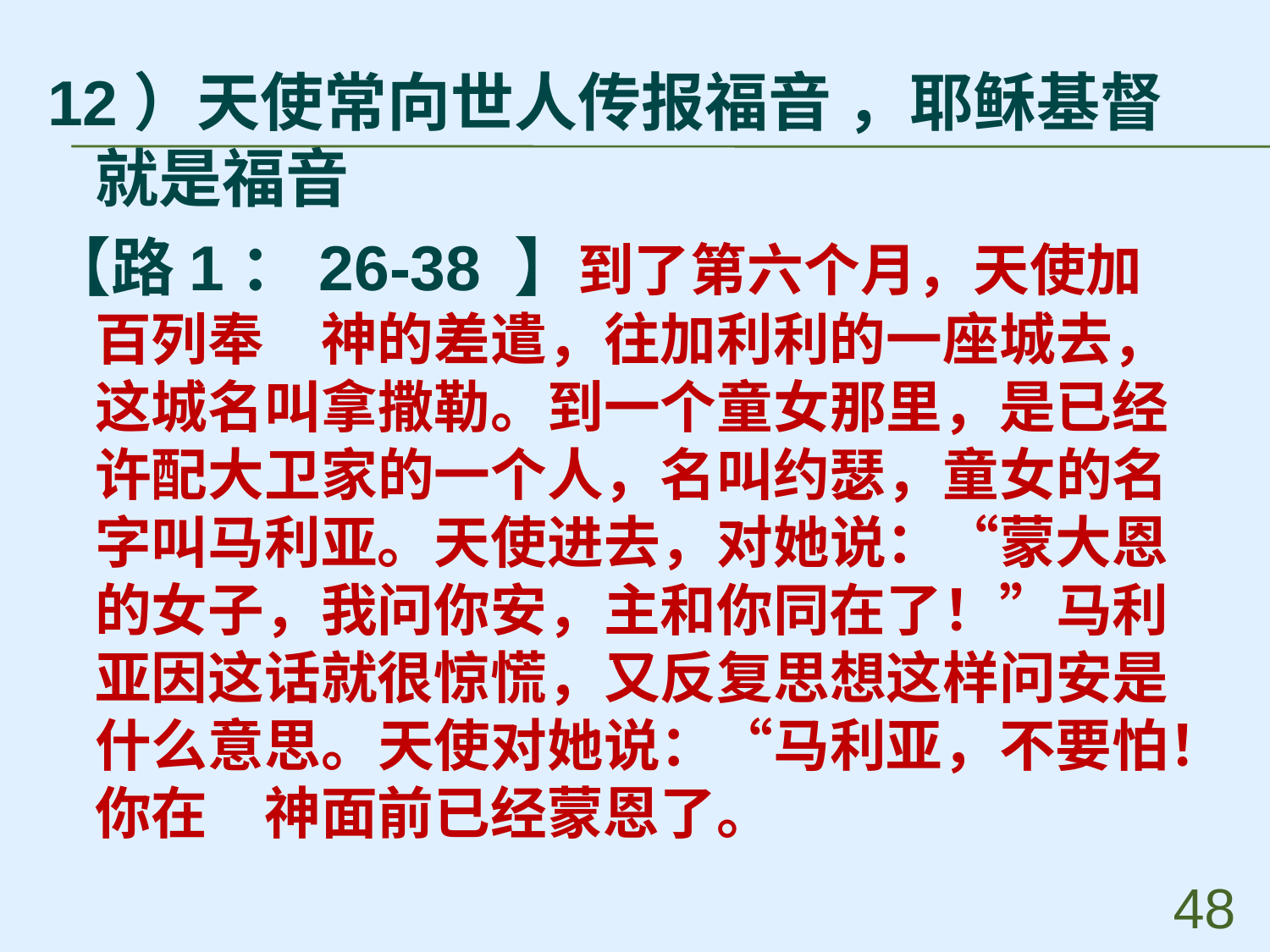

12）天使常向世人传报福音 ，耶稣基督就是福音
【路1：26-38 】到了第六个月，天使加百列奉　神的差遣，往加利利的一座城去，这城名叫拿撒勒。到一个童女那里，是已经许配大卫家的一个人，名叫约瑟，童女的名字叫马利亚。天使进去，对她说：“蒙大恩的女子，我问你安，主和你同在了！”马利亚因这话就很惊慌，又反复思想这样问安是什么意思。天使对她说：“马利亚，不要怕！你在　神面前已经蒙恩了。
48